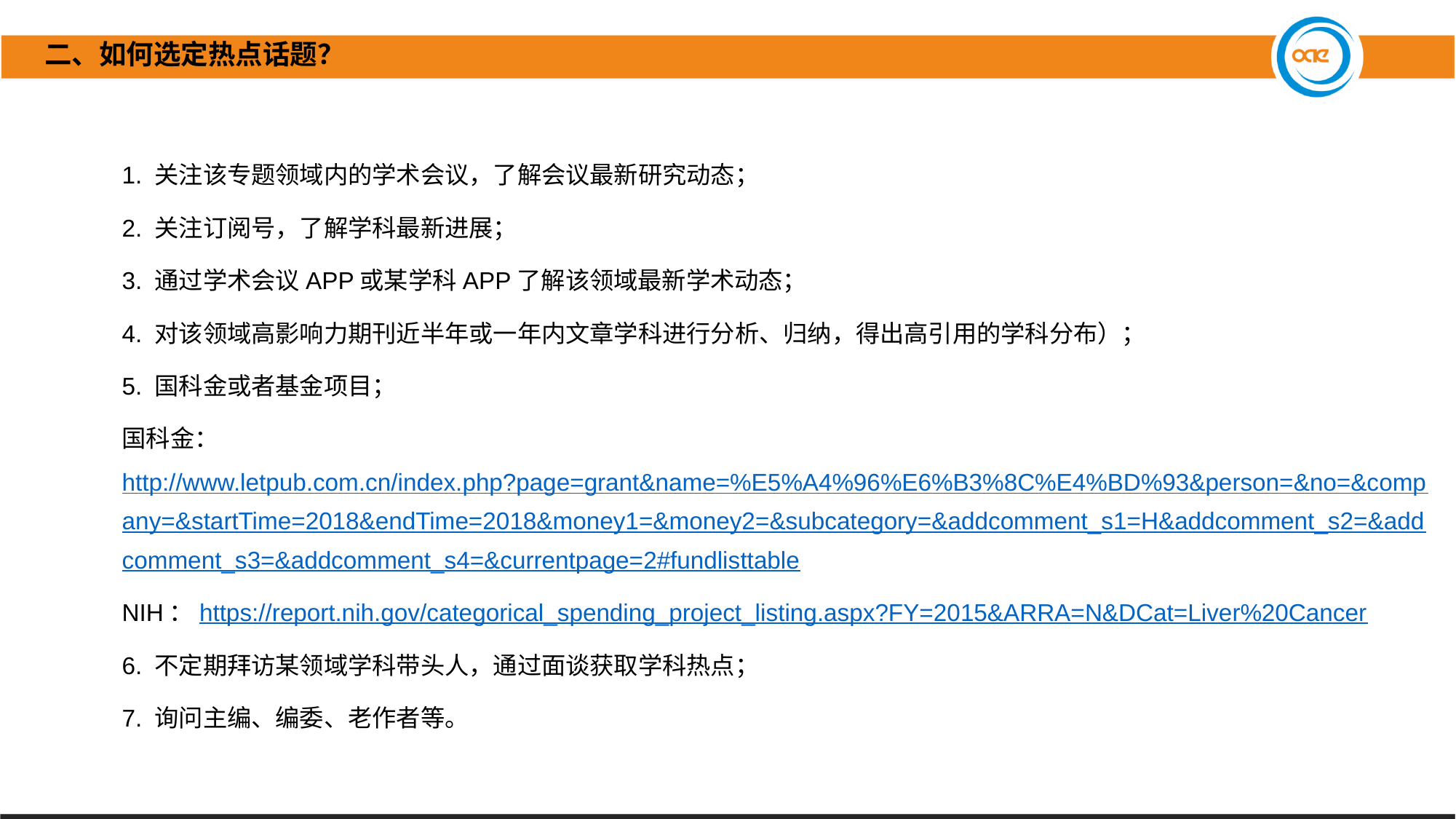

二、如何选定热点话题？
1. 关注该专题领域内的学术会议，了解会议最新研究动态；
2. 关注订阅号，了解学科最新进展；
3. 通过学术会议APP或某学科APP了解该领域最新学术动态；
4. 对该领域高影响力期刊近半年或一年内文章学科进行分析、归纳，得出高引用的学科分布）；
5. 国科金或者基金项目；
国科金：http://www.letpub.com.cn/index.php?page=grant&name=%E5%A4%96%E6%B3%8C%E4%BD%93&person=&no=&company=&startTime=2018&endTime=2018&money1=&money2=&subcategory=&addcomment_s1=H&addcomment_s2=&addcomment_s3=&addcomment_s4=&currentpage=2#fundlisttable
NIH：https://report.nih.gov/categorical_spending_project_listing.aspx?FY=2015&ARRA=N&DCat=Liver%20Cancer
6. 不定期拜访某领域学科带头人，通过面谈获取学科热点；
7. 询问主编、编委、老作者等。